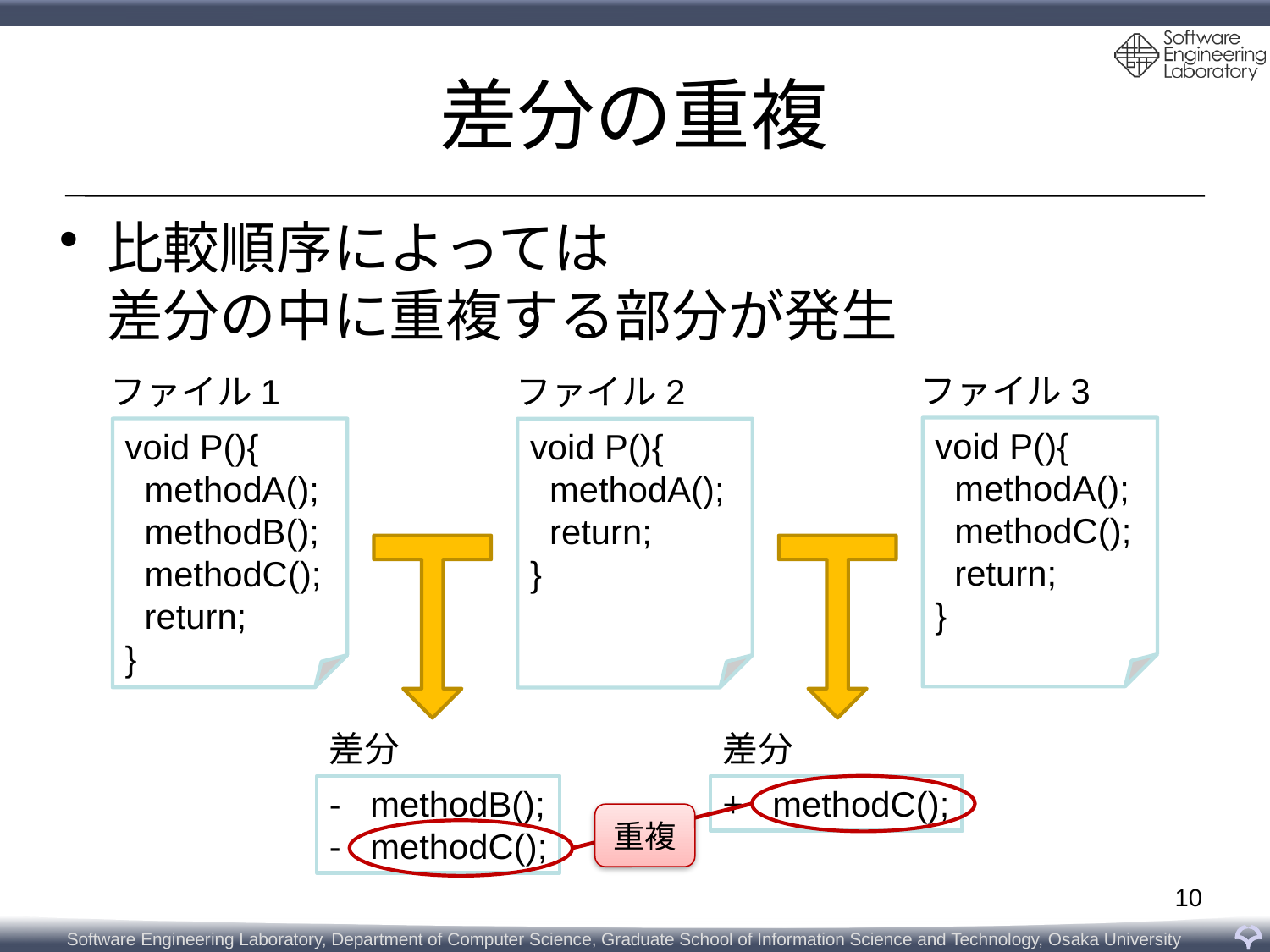

# 差分の重複
比較順序によっては
差分の中に重複する部分が発生
ファイル3
ファイル2
ファイル1
void P(){
  methodA();
  methodC();
  return;
}
void P(){
  methodA();
  methodB();
  methodC();
  return;
}
void P(){
  methodA();
  return;
}

差分
差分
-   methodB();
-   methodC();
+   methodC();

重複

10